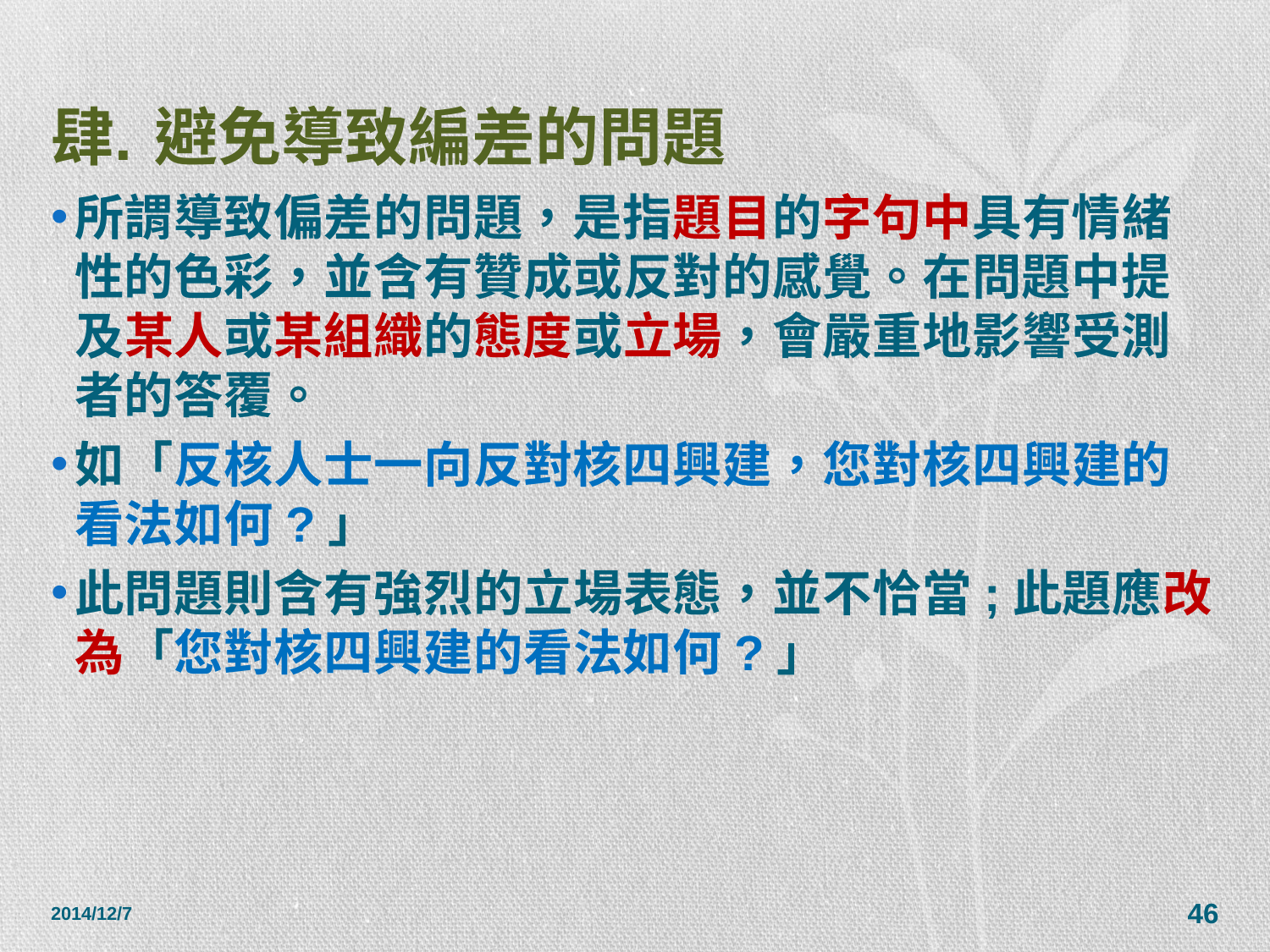

# 避免導致編差的問題
所謂導致偏差的問題，是指題目的字句中具有情緒性的色彩，並含有贊成或反對的感覺。在問題中提及某人或某組織的態度或立場，會嚴重地影響受測者的答覆。
如「反核人士一向反對核四興建，您對核四興建的看法如何?」
此問題則含有強烈的立場表態，並不恰當;此題應改為「您對核四興建的看法如何?」
2014/12/7
46